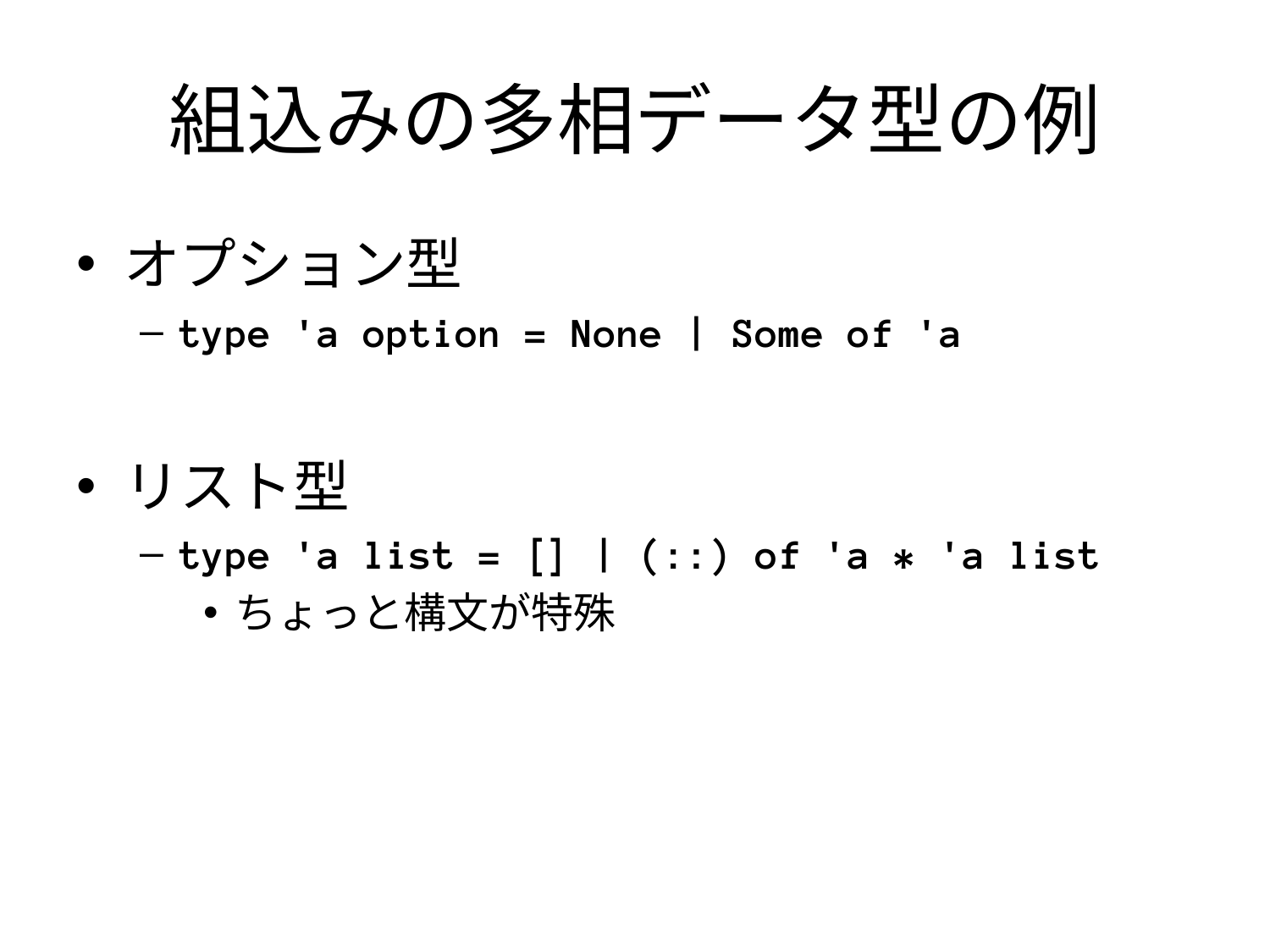

# 組込みの多相データ型の例
オプション型
type 'a option = None | Some of 'a

リスト型
type 'a list = [] | (::) of 'a * 'a list
ちょっと構文が特殊